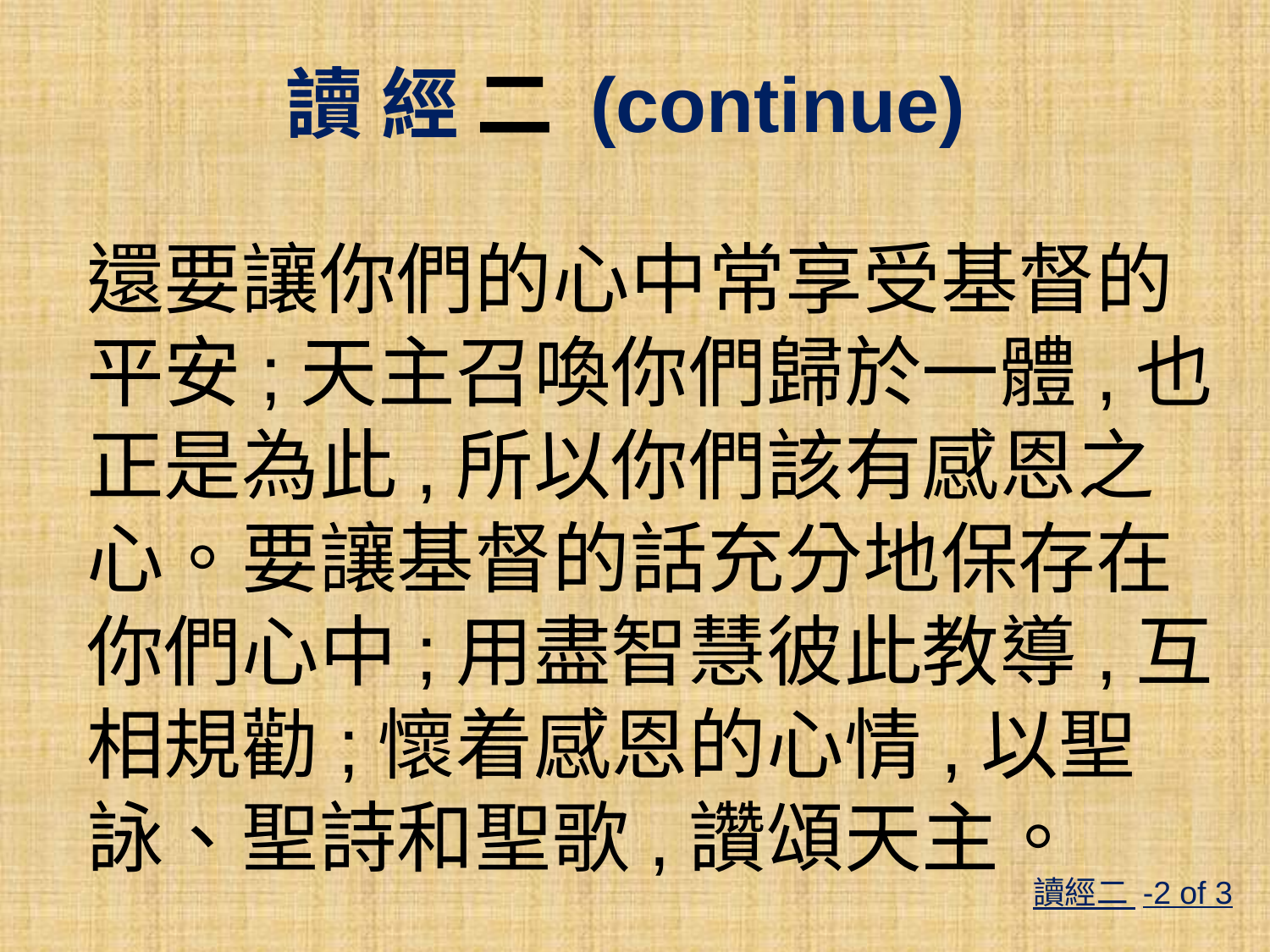

讀 經 二 (continue)

還要讓你們的心中常享受基督的平安;天主召喚你們歸於一體,也正是為此,所以你們該有感恩之心。要讓基督的話充分地保存在你們心中;用盡智慧彼此教導,互相規勸;懷着感恩的心情,以聖詠、聖詩和聖歌,讚頌天主。
讀經二 -2 of 3